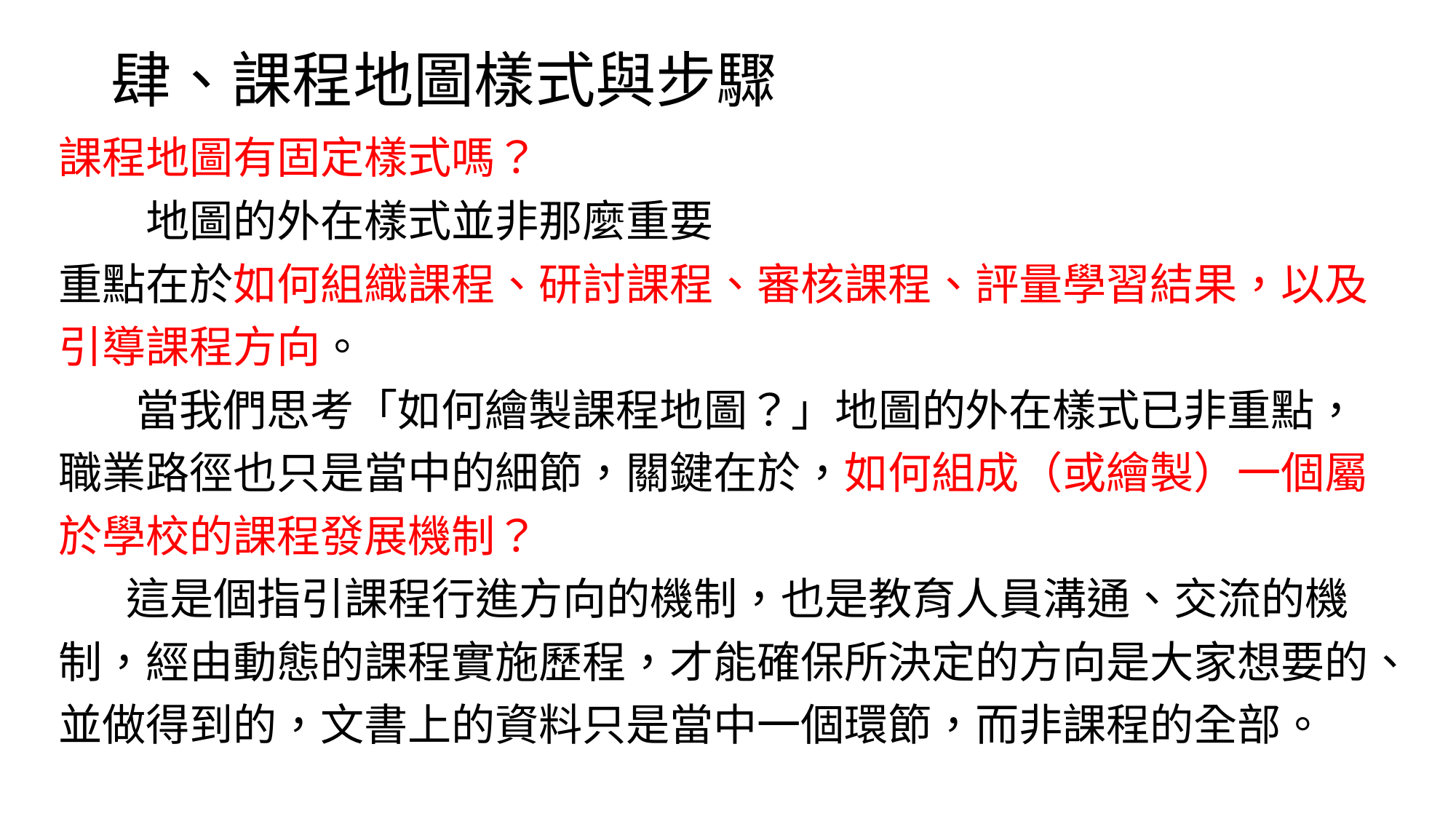

# 肆、課程地圖樣式與步驟
課程地圖有固定樣式嗎？
        地圖的外在樣式並非那麼重要
重點在於如何組織課程、研討課程、審核課程、評量學習結果，以及引導課程方向。
       當我們思考「如何繪製課程地圖？」地圖的外在樣式已非重點，職業路徑也只是當中的細節，關鍵在於，如何組成（或繪製）一個屬於學校的課程發展機制？
      這是個指引課程行進方向的機制，也是教育人員溝通、交流的機制，經由動態的課程實施歷程，才能確保所決定的方向是大家想要的、並做得到的，文書上的資料只是當中一個環節，而非課程的全部。